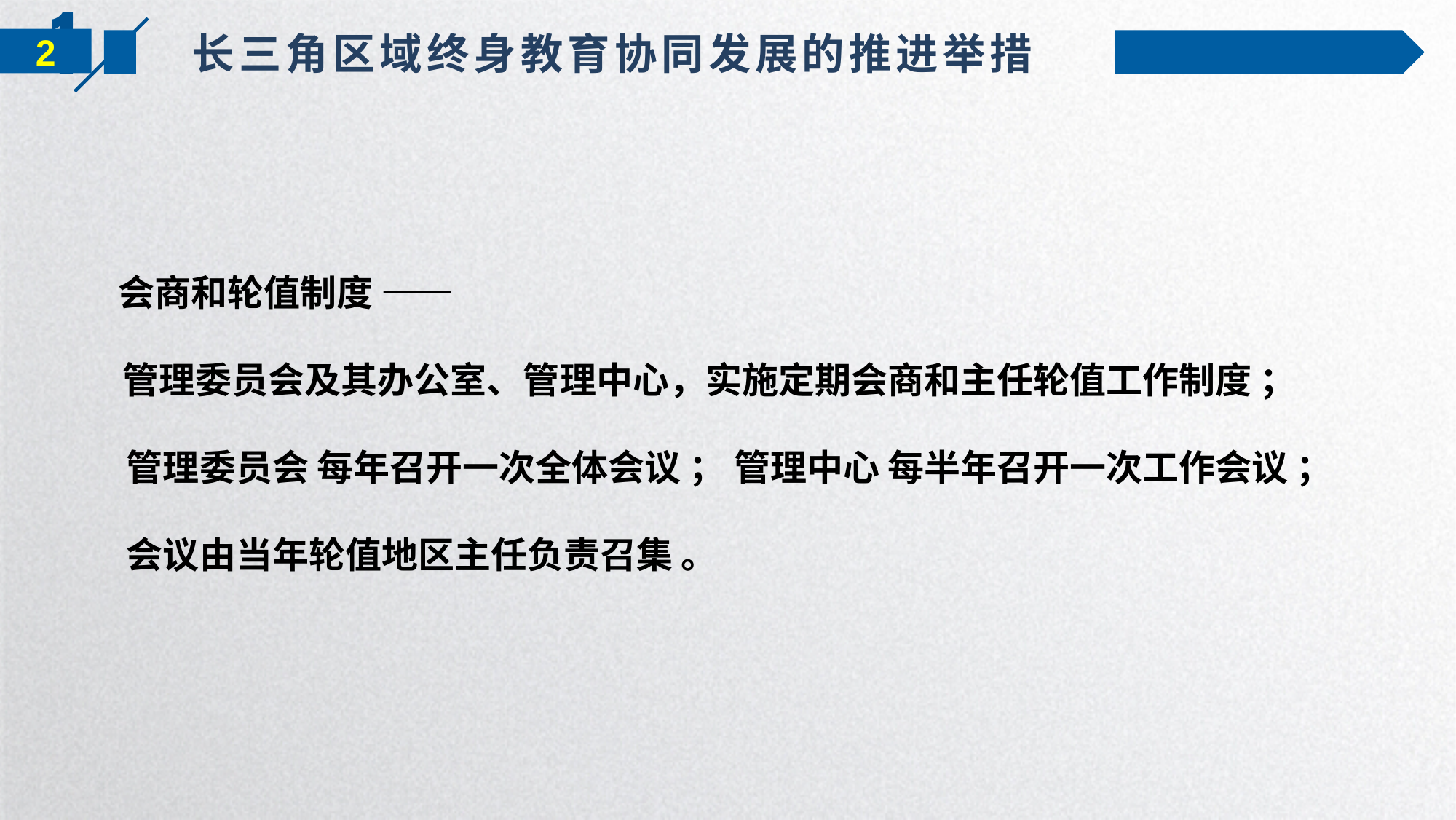

长三角区域终身教育协同发展的推进举措

2

   会商和轮值制度 ——
    管理委员会及其办公室、管理中心，实施定期会商和主任轮值工作制度 ；
    管理委员会 每年召开一次全体会议 ； 管理中心 每半年召开一次工作会议 ；
    会议由当年轮值地区主任负责召集 。